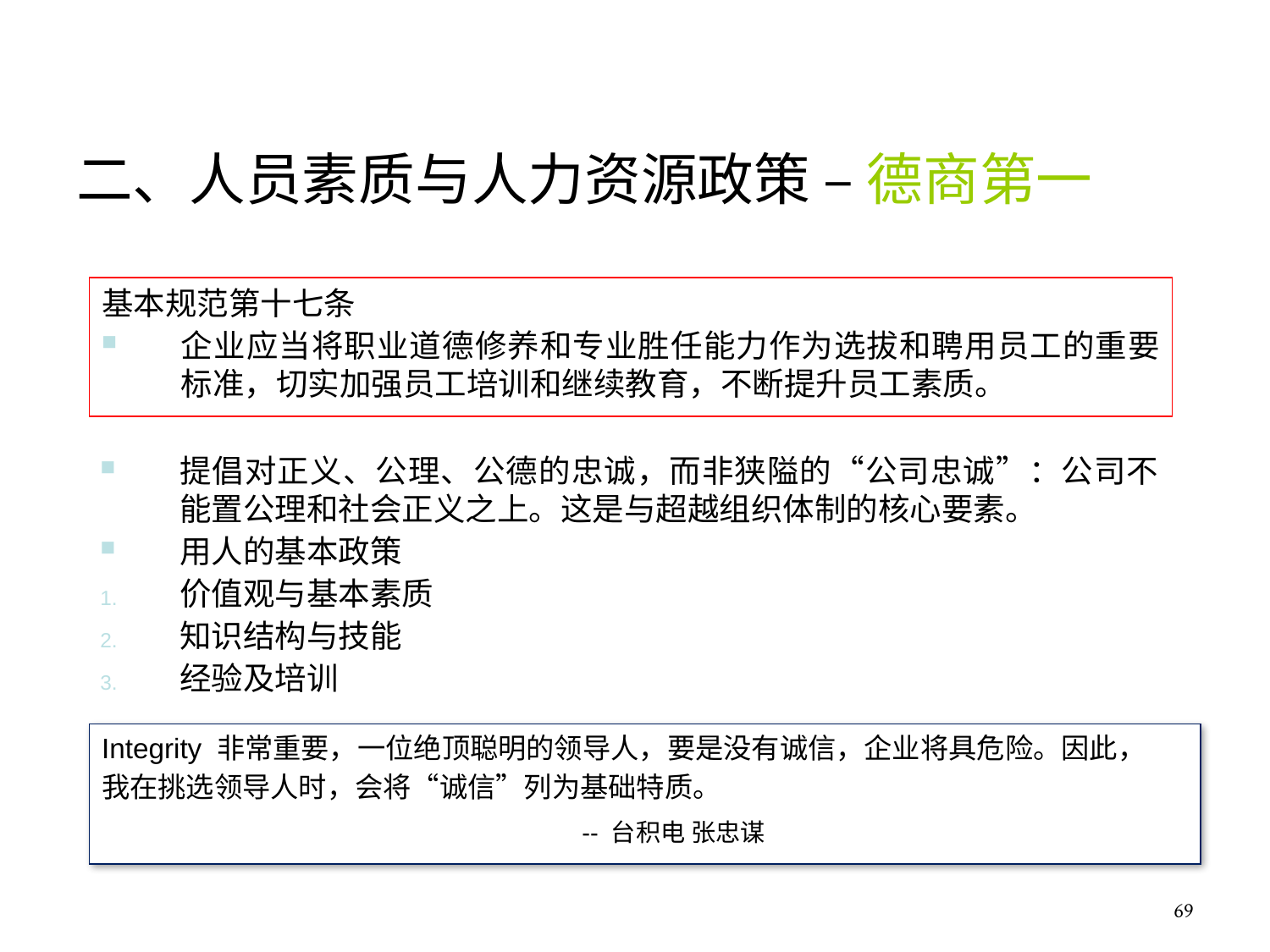

二、人员素质与人力资源政策 – 德商第一
基本规范第十七条
企业应当将职业道德修养和专业胜任能力作为选拔和聘用员工的重要标准，切实加强员工培训和继续教育，不断提升员工素质。

提倡对正义、公理、公德的忠诚，而非狭隘的“公司忠诚”：公司不能置公理和社会正义之上。这是与超越组织体制的核心要素。
用人的基本政策
价值观与基本素质
知识结构与技能
经验及培训

Integrity 非常重要，一位绝顶聪明的领导人，要是没有诚信，企业将具危险。因此，
我在挑选领导人时，会将“诚信”列为基础特质。
                                                      -- 台积电 张忠谋

69